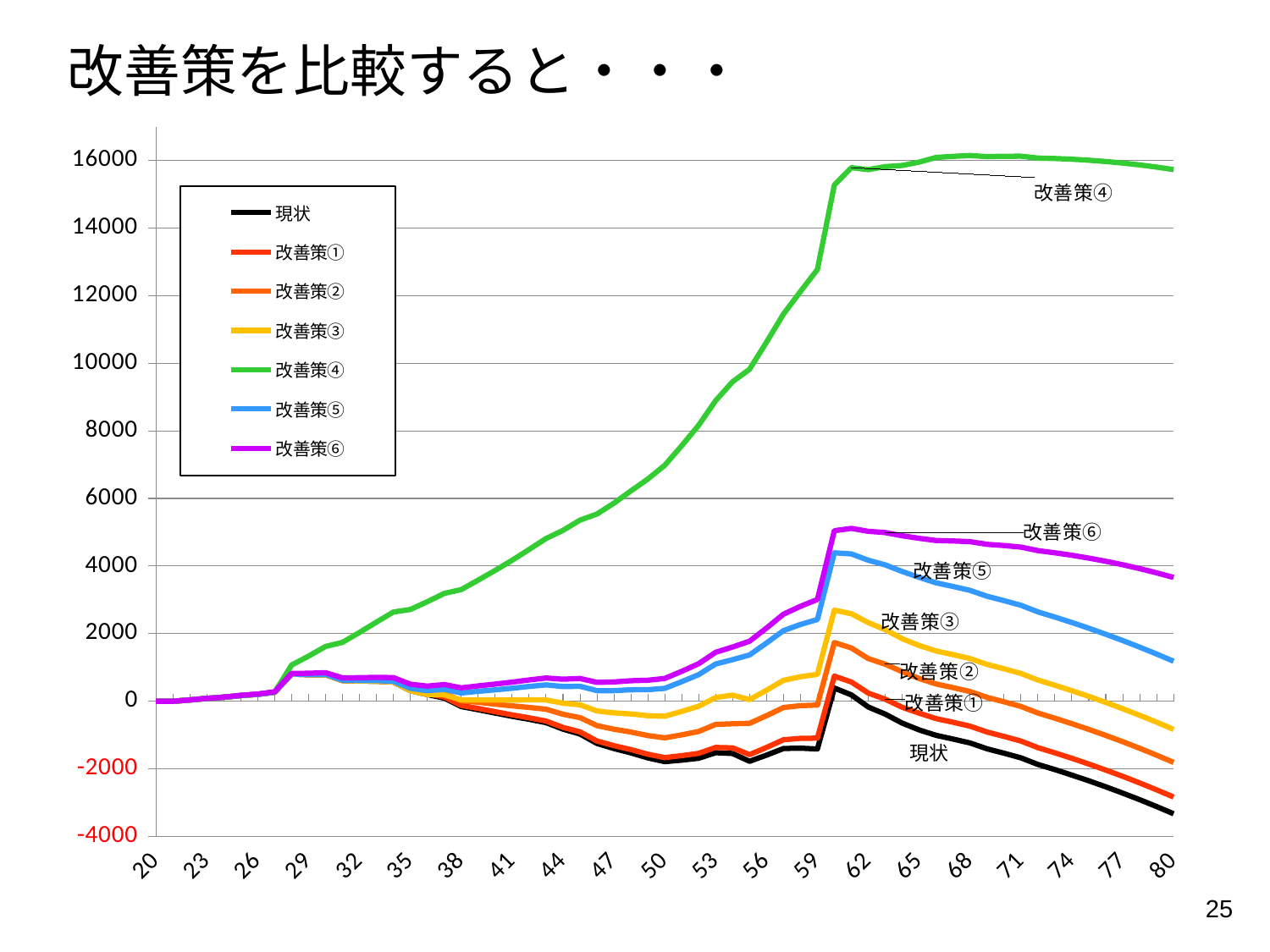

改善策を比較すると・・・

### Chart

| Category | 現状 | 改善策① | 改善策② | 改善策③ | 改善策④ | 改善策⑤ | 改善策⑥ |
|---|---|---|---|---|---|---|---|
| 20 | 0.0 | 0.0 | 0.0 | 0.0 | 0.0 | 0.0 | 0.0 |
| 21 | 0.0 | 0.0 | 0.0 | 0.0 | 0.0 | 0.0 | 0.0 |
| 22 | 40.0 | 40.0 | 40.0 | 40.0 | 40.0 | 40.0 | 40.0 |
| 23 | 84.80000000000001 | 84.80000000000001 | 84.80000000000001 | 84.80000000000001 | 84.80000000000001 | 84.80000000000001 | 85.60000000000001 |
| 24 | 119.56800000000001 | 119.56800000000001 | 119.56800000000001 | 119.56800000000001 | 119.56800000000001 | 119.56800000000001 | 122.08000000000001 |
| 25 | 170.27751999999998 | 170.27751999999998 | 170.27751999999998 | 170.27751999999998 | 170.27751999999998 | 170.27751999999998 | 175.23112000000003 |
| 26 | 206.30777519999998 | 206.30777519999998 | 206.30777519999998 | 206.30777519999998 | 206.30777519999998 | 206.30777519999998 | 214.76599760000002 |
| 27 | 267.8438566479999 | 267.8438566479999 | 267.8438566479999 | 267.8438566479999 | 267.8438566479999 | 267.8438566479999 | 280.59739899999954 |
| 28 | 803.6164078149592 | 806.6164078149592 | 803.6164078149592 | 803.6164078149592 | 1073.7385222149599 | 806.6164078149592 | 824.98189814696 |
| 29 | 787.9861355169288 | 793.9861355169288 | 787.9861355169288 | 787.9861355169288 | 1336.3340277489278 | 793.9861355169288 | 828.851263811867 |
| 30 | 787.0109550499567 | 796.0109550499567 | 787.0109550499567 | 787.0109550499567 | 1621.9313984489168 | 796.0109550499567 | 847.4531086211333 |
| 31 | 612.3565191689746 | 624.3565191689746 | 612.3565191689746 | 612.3565191689746 | 1742.446690269905 | 624.3565191689746 | 692.7477349125747 |
| 32 | 600.4964502115647 | 615.4964502115647 | 600.4964502115647 | 600.4964502115647 | 2034.6114408455194 | 615.4964502115647 | 697.7426206534147 |
| 33 | 593.6205791854309 | 611.6205791854309 | 593.6205791854309 | 593.6205791854309 | 2340.8811339384138 | 611.6205791854309 | 707.8216020403504 |
| 34 | 569.9253520285147 | 590.9253520285147 | 569.9253520285147 | 569.9253520285147 | 2639.72583782408 | 590.9253520285147 | 701.2828069242407 |
| 35 | 312.81404645689 | 336.81404645689 | 356.81404645689 | 312.81404645689 | 2714.8306612263223 | 380.81404645689 | 505.1971574911005 |
| 36 | 199.29699568611662 | 226.29699568611662 | 287.29699568611665 | 199.29699568611662 | 2943.496223298632 | 314.29699568611665 | 448.78404987014966 |
| 37 | 93.5918192395804 | 123.59181923958039 | 225.5918192395804 | 189.5918192395804 | 3190.2391380804743 | 351.59181923958005 | 495.05455442101635 |
| 38 | -156.07633893604486 | -123.07633893604465 | 19.923661063955127 | 35.923661063955095 | 3303.592513870078 | 244.92366106395497 | 398.28748733381195 |
| 39 | -249.47456482134518 | -213.47456482134518 | -29.47456482134561 | 38.52543517865441 | 3584.106467968953 | 294.52543517865405 | 455.8550111951869 |
| 40 | -348.36192090690014 | -309.36192090690014 | -84.36192090690017 | 35.63807909309986 | 3870.3486572671104 | 338.6380790930997 | 509.08475533353646 |
| 41 | -444.4891847671893 | -402.4891847671893 | -136.48918476718995 | 35.51081523281001 | 4170.904825152041 | 385.51081523281 | 566.1391865799177 |
| 42 | -533.5985793773018 | -488.5985793773001 | -181.5985793773006 | 42.40142062269945 | 4490.379365239507 | 439.4014206226991 | 631.3525757014036 |
| 43 | -631.4234949164066 | -583.4234949164068 | -235.4234949164068 | 40.576505083593304 | 4813.395902438905 | 484.57650508359325 | 689.154711676328 |
| 44 | -823.6882017941925 | -772.6882017941925 | -383.68820179419225 | -55.688201794192125 | 5054.597891881779 | 435.3117982058077 | 653.6730990320685 |
| 45 | -967.9075546282672 | -905.3075546282674 | -483.9075546282673 | -103.90755462826762 | 5356.849236257995 | 442.6924453717329 | 674.1272081786334 |
| 46 | -1246.9866868923202 | -1172.7866868923204 | -718.9866868923198 | -286.9866868923203 | 5537.634922120518 | 315.2133131076789 | 560.1306200781537 |
| 47 | -1398.6206959461501 | -1312.8206959461506 | -826.6206959461501 | -342.62069594614894 | 5859.661675737081 | 315.17930405385124 | 571.2992234258879 |
| 48 | -1525.4943181498834 | -1428.0943181498828 | -909.4943181498855 | -373.4943181498842 | 6220.658639083849 | 339.90568185011534 | 607.4515856906702 |
| 49 | -1674.281593755591 | -1565.281593755591 | -1014.2815937555899 | -426.2815937555889 | 6574.378066595144 | 342.7184062444103 | 622.4133417987787 |
| 50 | -1785.645521260041 | -1665.0455212600411 | -1081.645521260041 | -441.6455212600403 | 6980.596043301215 | 382.95447873995977 | 675.0976811303034 |
| 51 | -1740.46979981779 | -1608.2697998177891 | -992.4697998177892 | -300.4697998177889 | 7558.881126080311 | 579.7302001822102 | 885.375356195161 |
| 52 | -1684.3268067322701 | -1540.526806732271 | -892.3268067322703 | -148.32680673227014 | 8164.126761342772 | 787.473193267731 | 1110.8258564045846 |
| 53 | -1520.707523854186 | -1365.307523854186 | -684.7075238541854 | 111.29247614581448 | 8893.32176566309 | 1102.6924761458126 | 1448.261656410761 |
| 54 | -1544.4876624897613 | -1377.4876624897613 | -664.4876624897577 | 183.51233751024176 | 9452.084620113048 | 1230.51233751024 | 1605.0467509034015 |
| 55 | -1775.6352052843986 | -1577.9352052844001 | -651.6352052843985 | 48.36479471560143 | 9820.956360196491 | 1370.0647947156008 | 1776.7001431268293 |
| 56 | -1593.3040943628778 | -1364.9040943628784 | -425.3040943628781 | 326.69590563712217 | 10621.307332482427 | 1723.0959056371219 | 2165.265256910887 |
| 57 | -1397.0337885137108 | -1137.933788513712 | -185.03378851371178 | 618.9662114862874 | 11454.138095536977 | 2090.066211486288 | 2575.540867898271 |
| 58 | -1386.3488066570699 | -1096.5488066570706 | -130.3488066570708 | 725.6511933429291 | 12120.480348315139 | 2271.451193342934 | 2808.436667112875 |
| 59 | -1410.758257176091 | -1090.258257176091 | -110.75825717608978 | 797.2417428239104 | 12771.397886845269 | 2417.74174282391 | 3010.895949936117 |
| 60 | 392.29661255860384 | 743.4966125586045 | 1736.2966125586045 | 2696.296612558605 | 15270.039555300616 | 4391.496612558604 | 5044.868738669539 |
| 61 | 189.14857968799322 | 571.0485796879931 | 1577.148579687993 | 2589.1485796879933 | 15783.34592511226 | 4359.048579687999 | 5113.318080572312 |
| 62 | -170.3264138400312 | 242.27358615996857 | 1261.6735861599677 | 2325.6735861599695 | 15723.870931584215 | 4170.27358615997 | 5026.809448655741 |
| 63 | -379.65490723861535 | 60.64509276138449 | 1096.345092761385 | 2116.3450927613862 | 15814.542438185665 | 4032.645092761384 | 4989.7171442302615 |
| 64 | -645.5659705051715 | -177.56597050517155 | 874.4340294948275 | 1850.4340294948292 | 15848.631374919096 | 3838.434029494825 | 4895.3004238483145 |
| 65 | -847.1912550370585 | -351.4912550370587 | 672.8087449629415 | 1648.808744962942 | 15947.006090387198 | 3664.508744962938 | 4819.281147793394 |
| 66 | -1008.4650452595833 | -512.7650452595844 | 511.53495474041625 | 1487.534954740417 | 16085.732300164695 | 3503.234954740416 | 4754.392980526742 |
| 67 | -1116.7243112865588 | -621.0243112865595 | 403.27568871344135 | 1379.2756887134417 | 16117.473034137709 | 3394.9756887134404 | 4741.221574110301 |
| 68 | -1232.1087626340736 | -736.4087626340742 | 287.8912373659257 | 1263.8912373659252 | 16142.088582790195 | 3279.591237365926 | 4720.661554244992 |
| 69 | -1404.760903008539 | -909.0609030085394 | 115.23909699146066 | 1091.2390969914616 | 16109.436442415741 | 3106.939096991464 | 4642.42264495543 |
| 70 | -1534.8260861904935 | -1039.1260861904939 | -14.826086190493935 | 961.1739138095076 | 16119.37125923377 | 2976.873913809512 | 4605.205914672575 |
| 71 | -1672.452573036088 | -1176.752573036088 | -152.45257303608759 | 823.5474269639125 | 16121.7447723882 | 2839.2474269639097 | 4559.683546120433 |
| 72 | -1867.791589618593 | -1372.0915896185932 | -347.79158961859264 | 628.2084103814077 | 16066.405755805677 | 2643.9084103814066 | 4455.538200460342 |
| 73 | -2020.9973865327484 | -1525.2973865327488 | -500.9973865327488 | 475.002613467252 | 16053.199958891533 | 2490.7026134672487 | 4391.443167555392 |
| 74 | -2182.2272993851857 | -1686.5272993851881 | -662.2272993851874 | 313.77270061481374 | 16031.97004603909 | 2329.4727006148123 | 4318.042118054055 |
| 75 | -2351.6418104946747 | -1855.941810494675 | -831.6418104946745 | 144.358189505326 | 16002.55553492958 | 2160.058189505325 | 4234.988449305649 |
| 76 | -2529.404611826352 | -2033.7046118263522 | -1009.4046118263525 | -33.40461182635153 | 15964.792733597917 | 1982.2953881736473 | 4141.9254169600845 |
| 77 | -2715.6826691846572 | -2219.982669184658 | -1195.6826691846645 | -219.68266918466236 | 15918.514676239614 | 1796.0173308153342 | 4038.485867940975 |
| 78 | -2910.6462876901387 | -2414.94628769014 | -1390.64628769014 | -414.64628769013973 | 15863.55105773413 | 1601.053712309858 | 3924.291966794318 |
| 79 | -3114.469178565726 | -2618.7691785657257 | -1594.4691785657267 | -618.469178565726 | 15799.728166858555 | 1397.2308214342731 | 3798.954915254618 |
| 80 | -3327.328527258824 | -2831.6285272588243 | -1807.3285272588248 | -831.3285272588244 | 15726.868818165445 | 1184.3714727411743 | 3662.074664866609 |
25